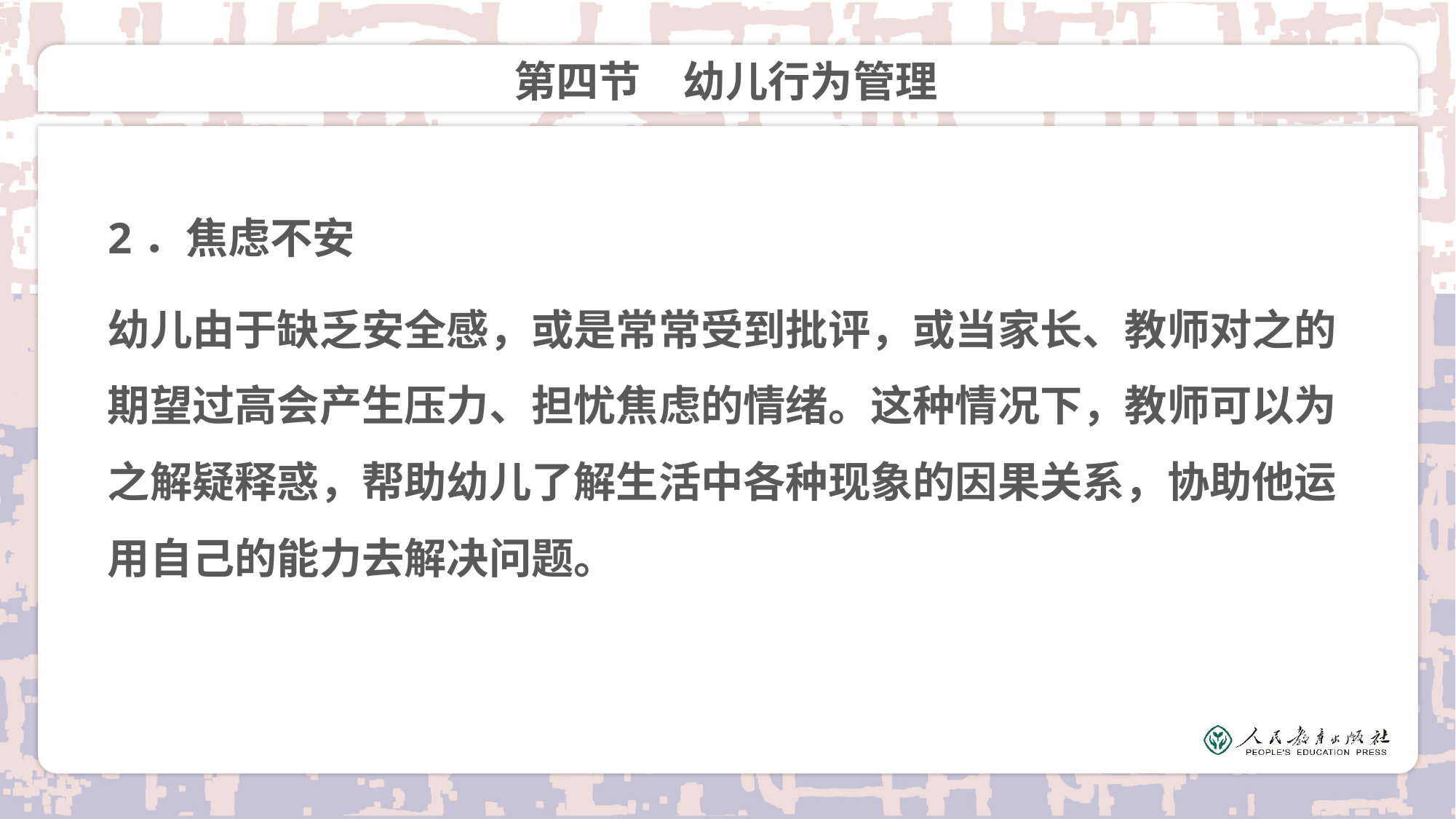

# 第四节　幼儿行为管理
2．焦虑不安
幼儿由于缺乏安全感，或是常常受到批评，或当家长、教师对之的期望过高会产生压力、担忧焦虑的情绪。这种情况下，教师可以为之解疑释惑，帮助幼儿了解生活中各种现象的因果关系，协助他运用自己的能力去解决问题。